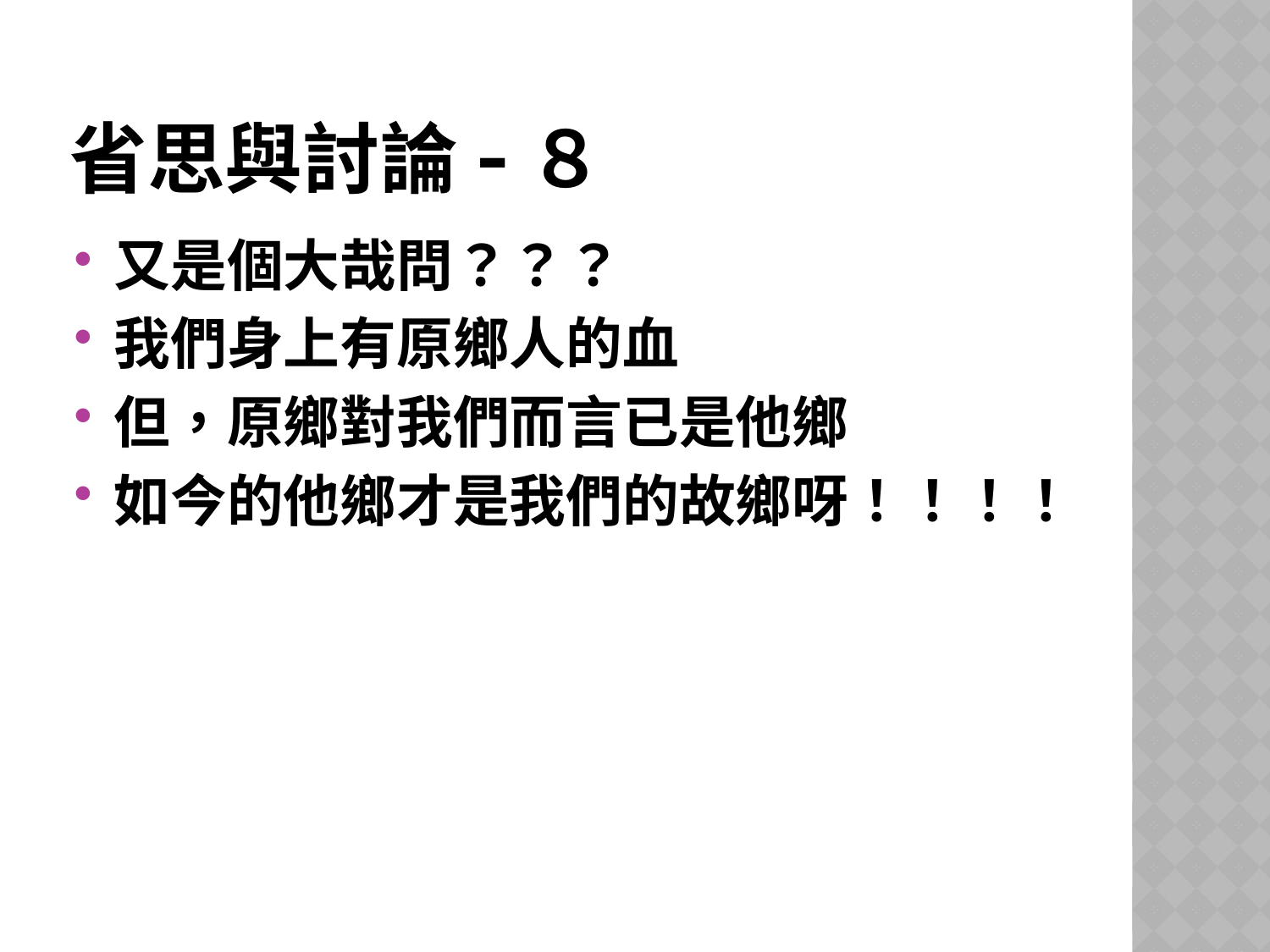

# 省思與討論-８
又是個大哉問？？？
我們身上有原鄉人的血
但，原鄉對我們而言已是他鄉
如今的他鄉才是我們的故鄉呀！！！！